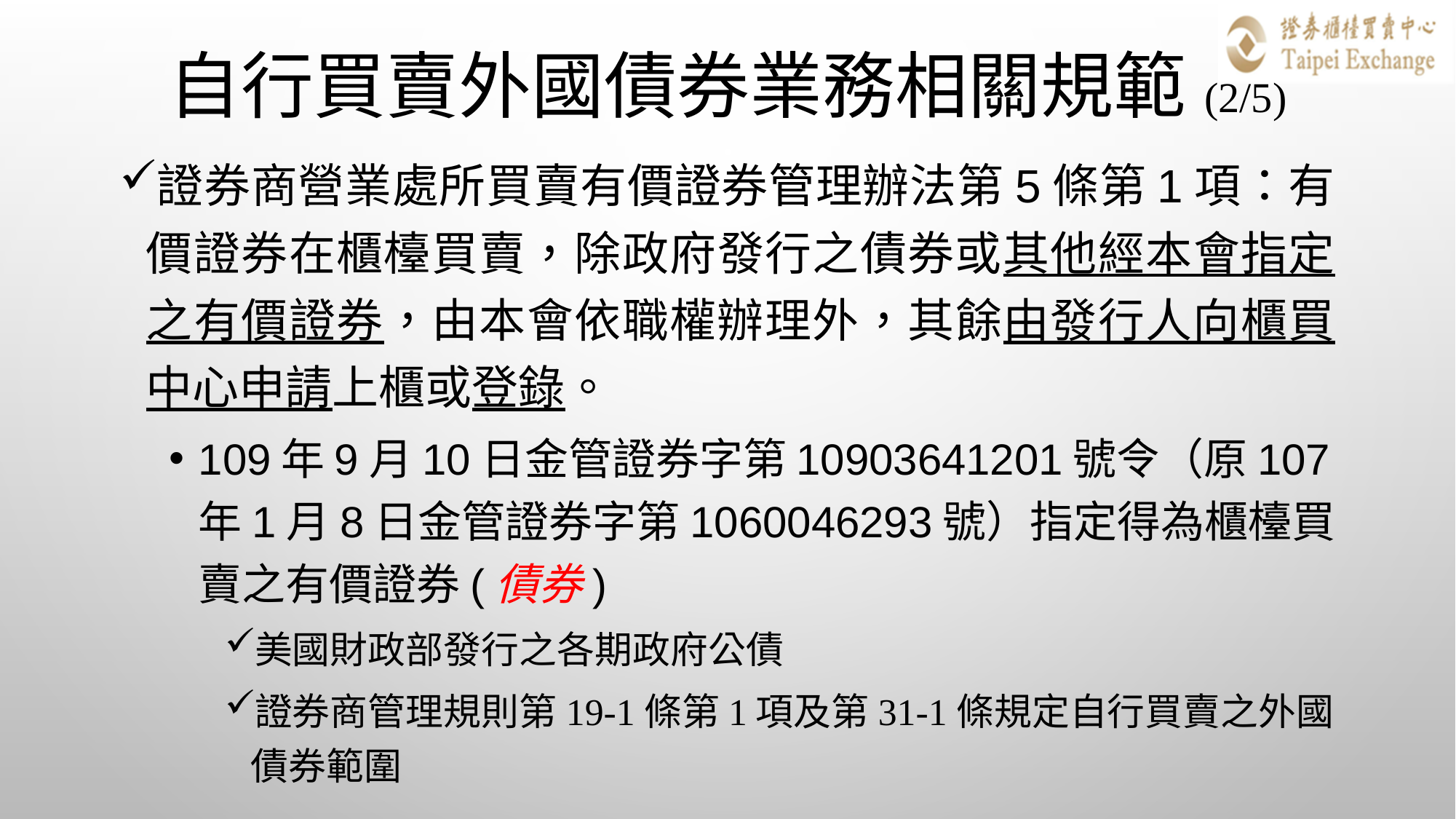

# 自行買賣外國債券業務相關規範(2/5)
證券商營業處所買賣有價證券管理辦法第5條第1項：有價證券在櫃檯買賣，除政府發行之債券或其他經本會指定之有價證券，由本會依職權辦理外，其餘由發行人向櫃買中心申請上櫃或登錄。
109年9月10日金管證券字第10903641201號令（原107年1月8日金管證券字第1060046293號）指定得為櫃檯買賣之有價證券(債券)
美國財政部發行之各期政府公債
證券商管理規則第19-1條第1項及第31-1條規定自行買賣之外國債券範圍